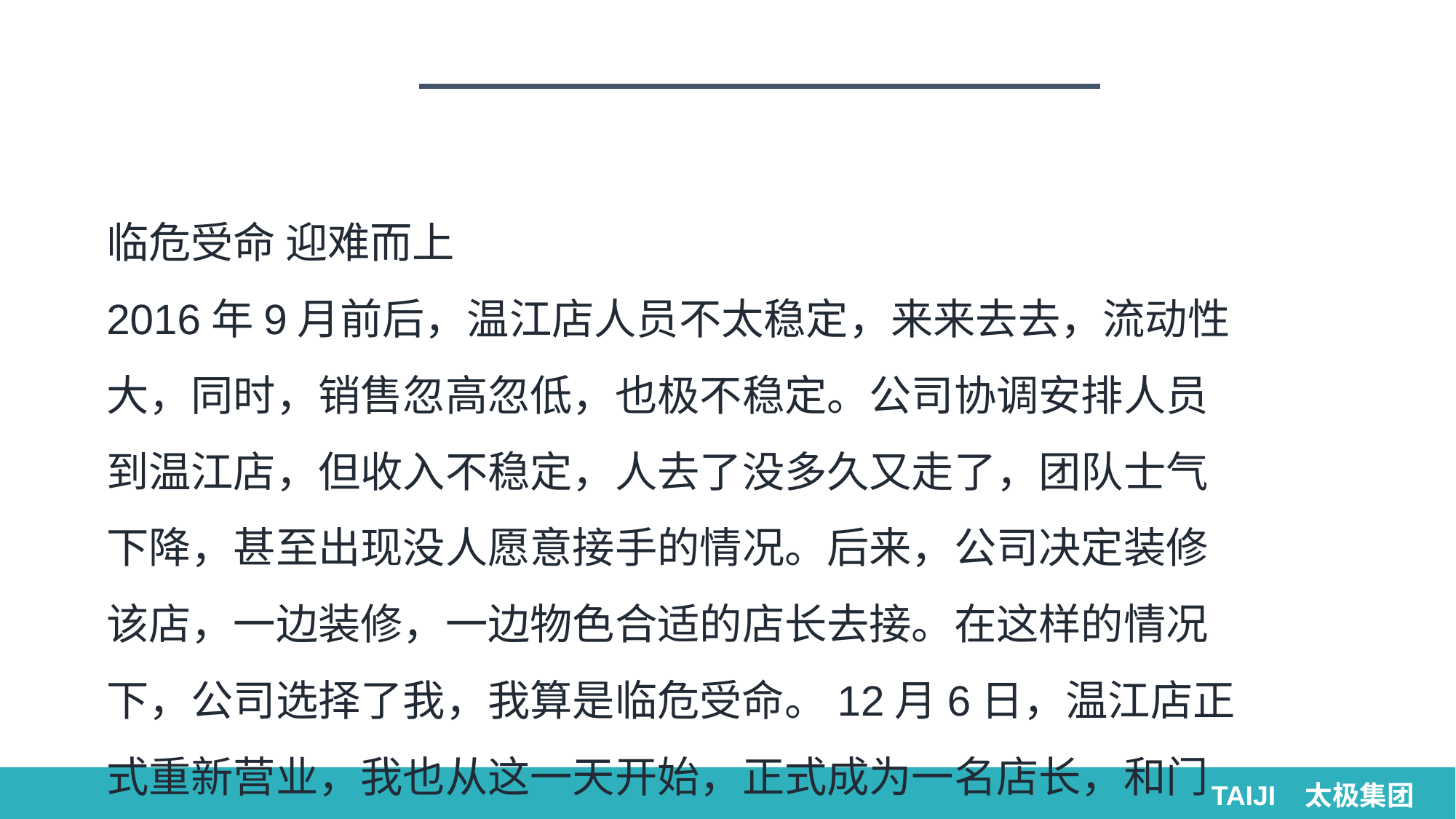

临危受命 迎难而上
2016年9月前后，温江店人员不太稳定，来来去去，流动性大，同时，销售忽高忽低，也极不稳定。公司协调安排人员到温江店，但收入不稳定，人去了没多久又走了，团队士气下降，甚至出现没人愿意接手的情况。后来，公司决定装修该店，一边装修，一边物色合适的店长去接。在这样的情况下，公司选择了我，我算是临危受命。12月6日，温江店正式重新营业，我也从这一天开始，正式成为一名店长，和门店的命运紧紧联系在了一起。

TAIJI   太极集团